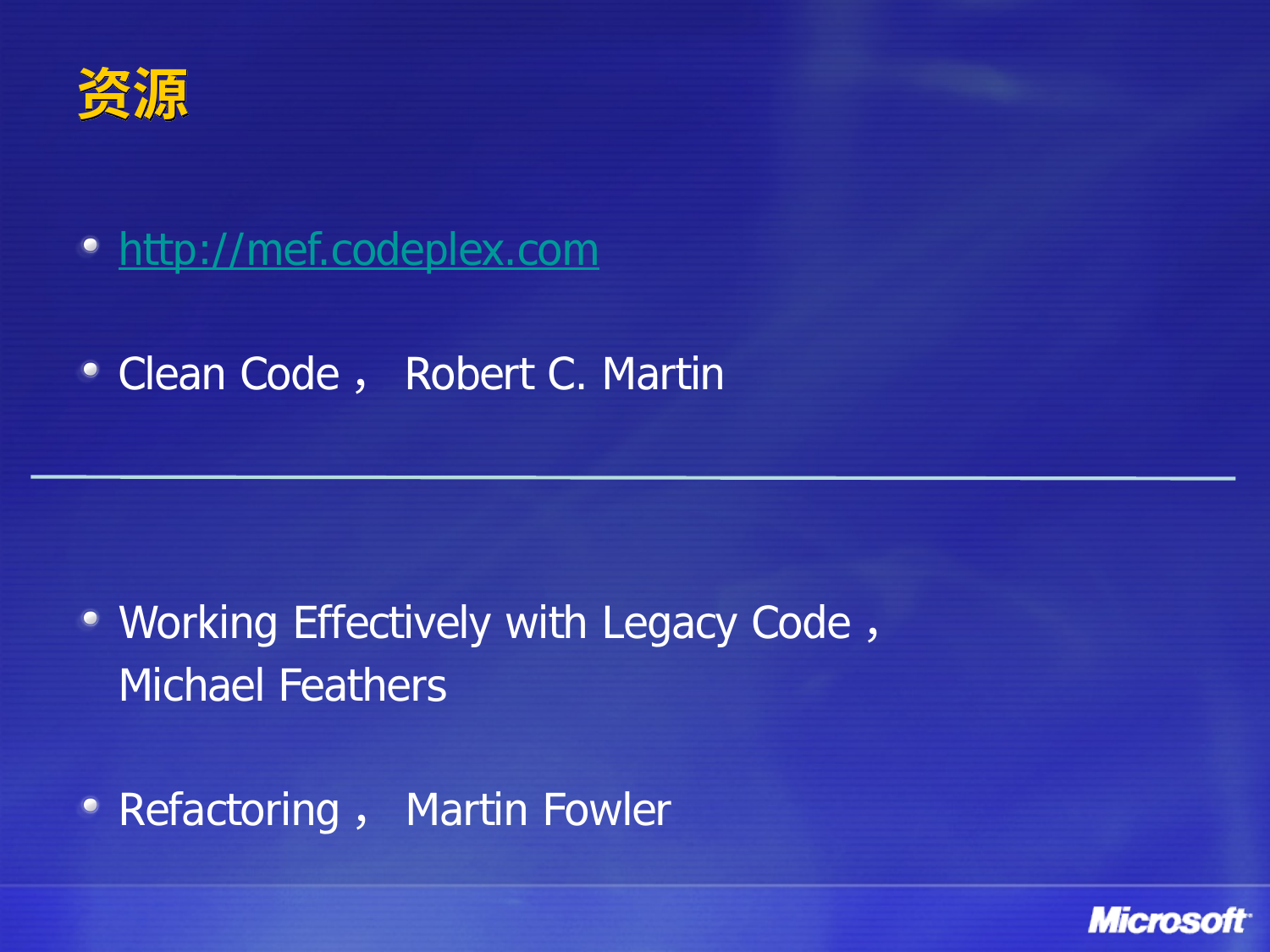

# 资源
http://mef.codeplex.com

Clean Code，Robert C. Martin

Working Effectively with Legacy Code，
		Michael Feathers

Refactoring，Martin Fowler